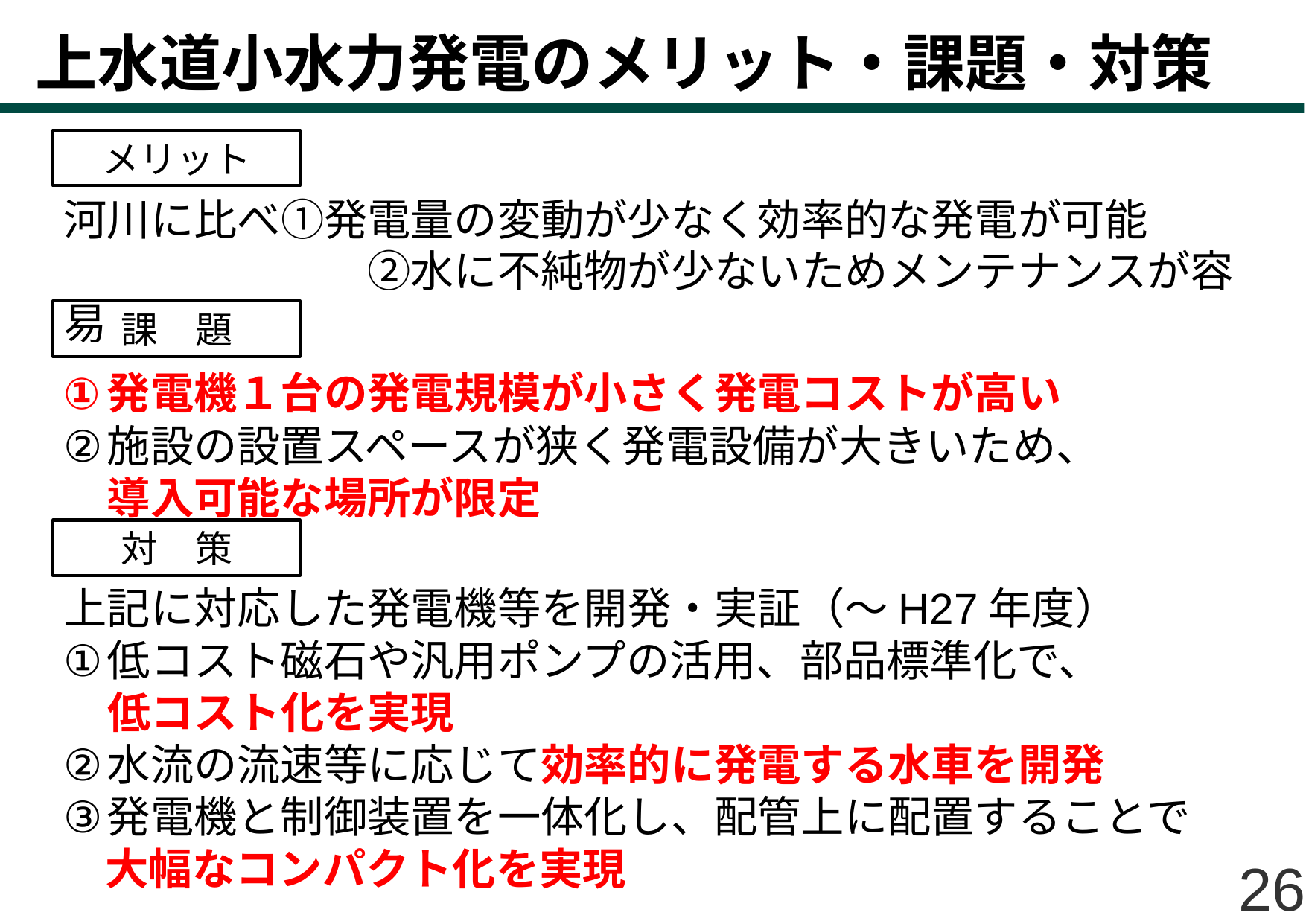

# 上水道小水力発電のメリット・課題・対策
メリット
河川に比べ①発電量の変動が少なく効率的な発電が可能
　　　　　　　②水に不純物が少ないためメンテナンスが容易
発電機１台の発電規模が小さく発電コストが高い
施設の設置スペースが狭く発電設備が大きいため、
　導入可能な場所が限定
上記に対応した発電機等を開発・実証（～H27年度）
低コスト磁石や汎用ポンプの活用、部品標準化で、
　低コスト化を実現
水流の流速等に応じて効率的に発電する水車を開発
発電機と制御装置を一体化し、配管上に配置することで大幅なコンパクト化を実現
課　題
対　策